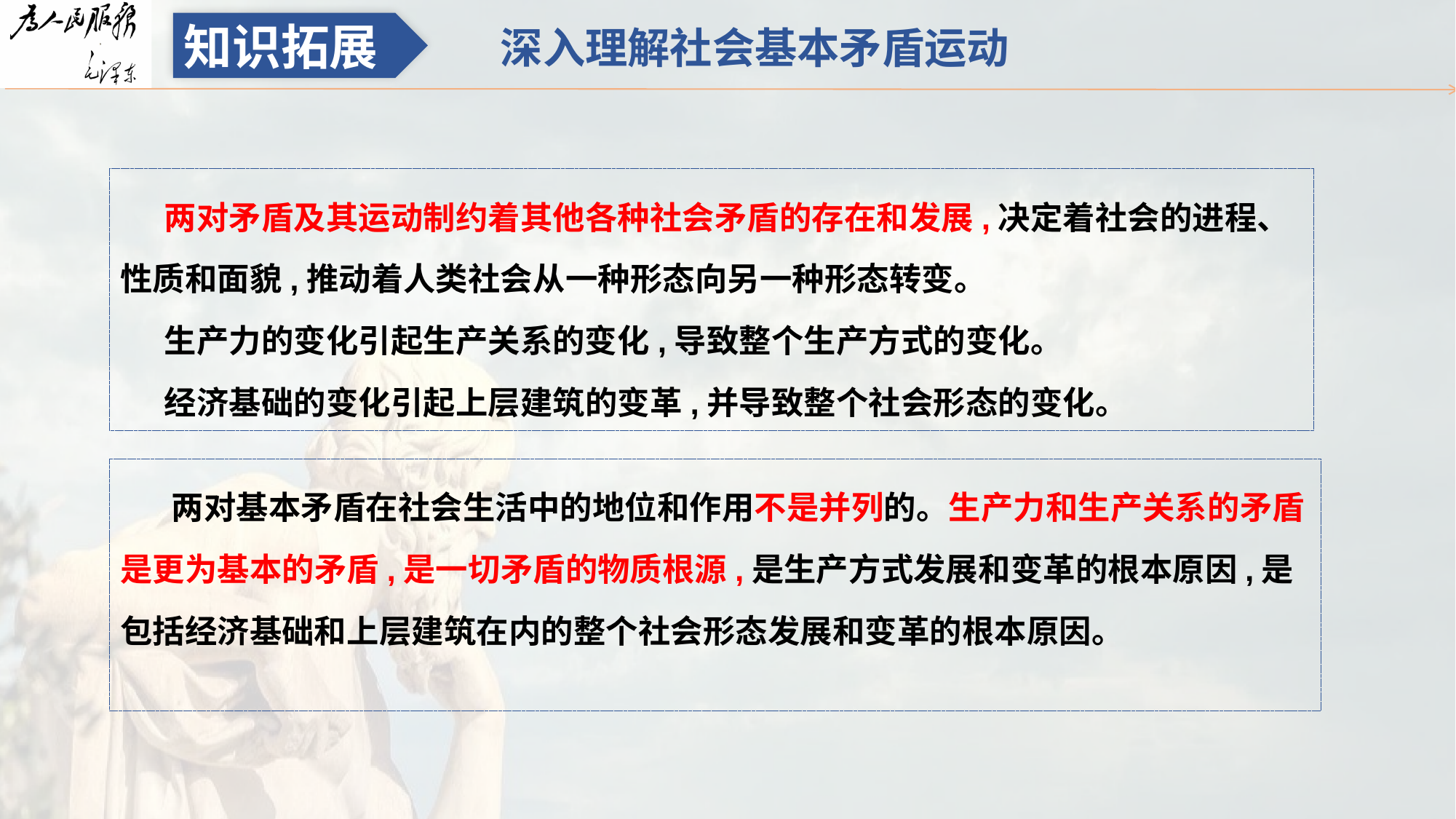

知识拓展
深入理解社会基本矛盾运动
     两对矛盾及其运动制约着其他各种社会矛盾的存在和发展,决定着社会的进程、性质和面貌,推动着人类社会从一种形态向另一种形态转变。
     生产力的变化引起生产关系的变化,导致整个生产方式的变化。
     经济基础的变化引起上层建筑的变革,并导致整个社会形态的变化。

      两对基本矛盾在社会生活中的地位和作用不是并列的。生产力和生产关系的矛盾是更为基本的矛盾,是一切矛盾的物质根源,是生产方式发展和变革的根本原因,是包括经济基础和上层建筑在内的整个社会形态发展和变革的根本原因。